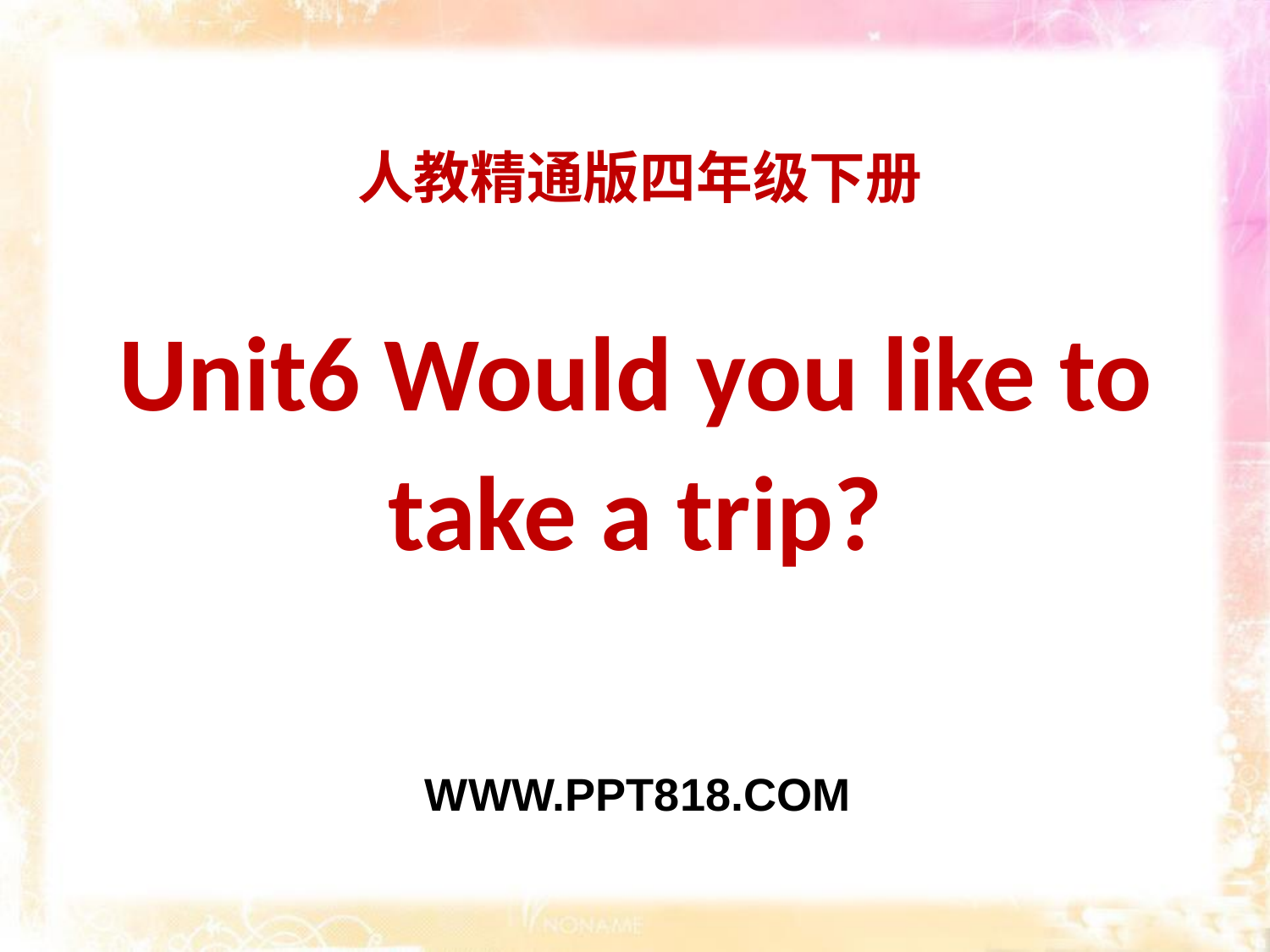

人教精通版四年级下册
# Unit6 Would you like to take a trip?
WWW.PPT818.COM